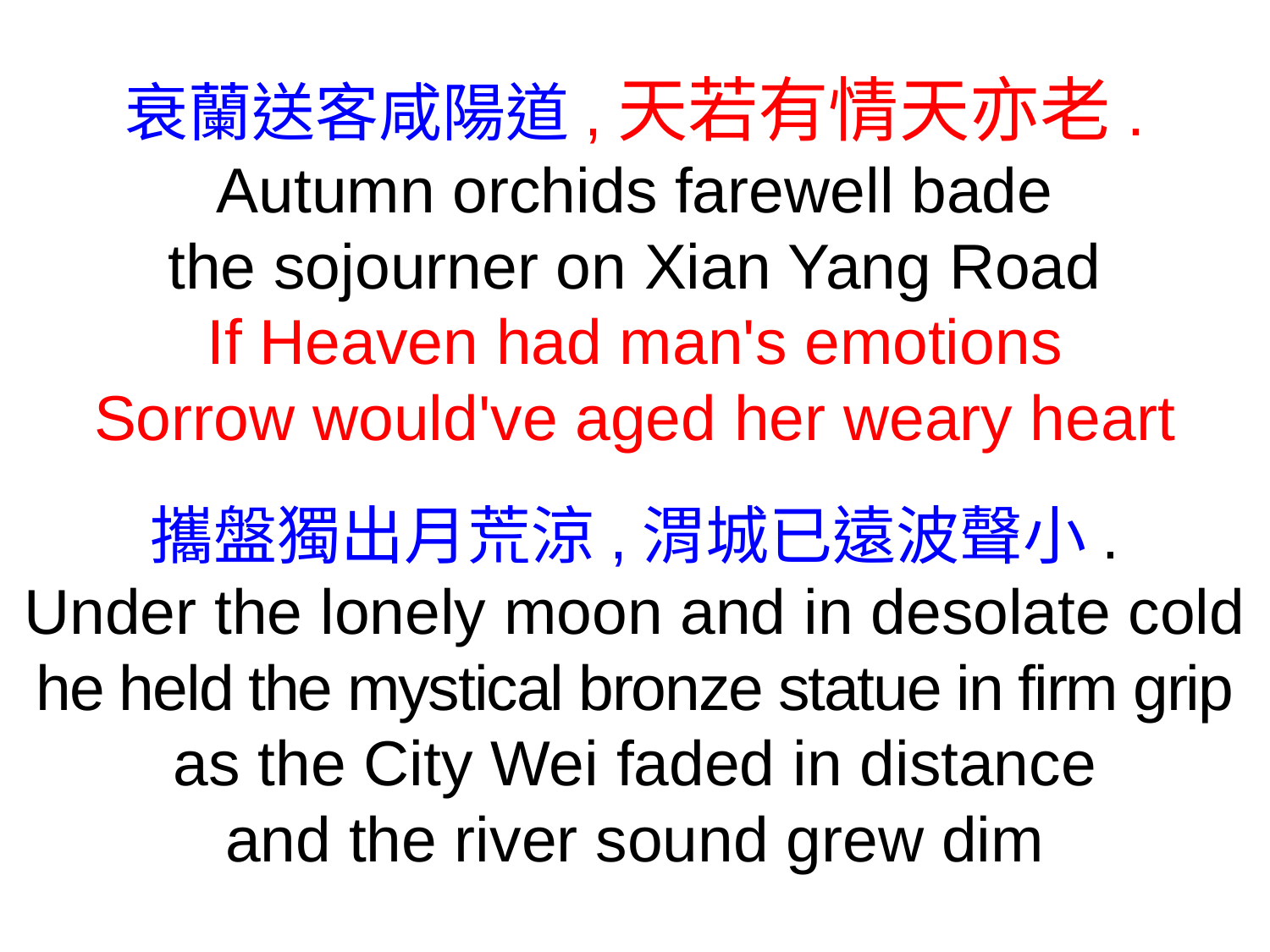

衰蘭送客咸陽道,天若有情天亦老.
Autumn orchids farewell bade
the sojourner on Xian Yang Road
If Heaven had man's emotions
Sorrow would've aged her weary heart
攜盤獨出月荒涼,渭城已遠波聲小.
Under the lonely moon and in desolate cold
he held the mystical bronze statue in firm grip
as the City Wei faded in distance
and the river sound grew dim